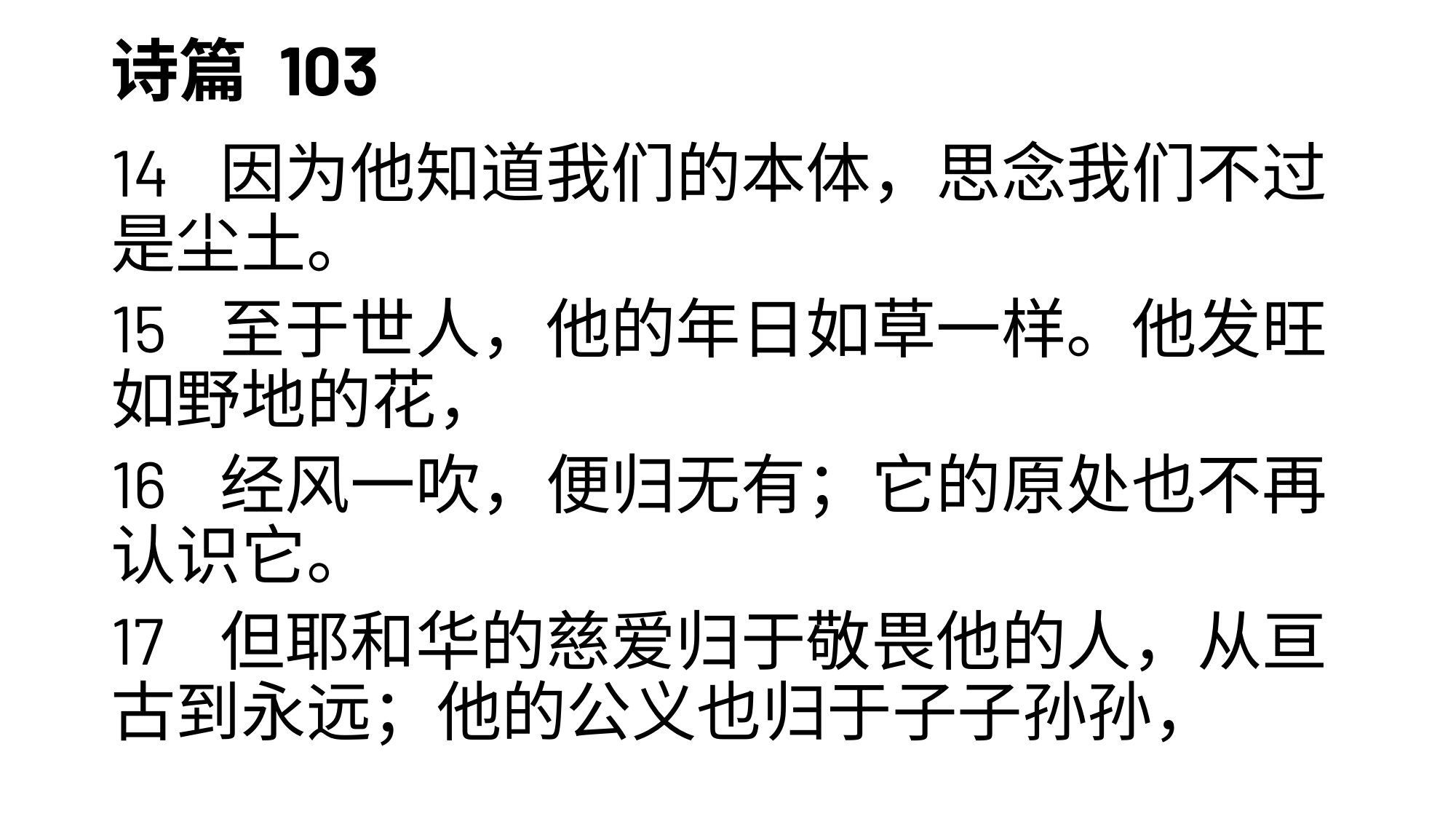

# 诗篇 103
14	因为他知道我们的本体，思念我们不过是尘土。
15	至于世人，他的年日如草一样。他发旺如野地的花，
16	经风一吹，便归无有；它的原处也不再认识它。
17	但耶和华的慈爱归于敬畏他的人，从亘古到永远；他的公义也归于子子孙孙，